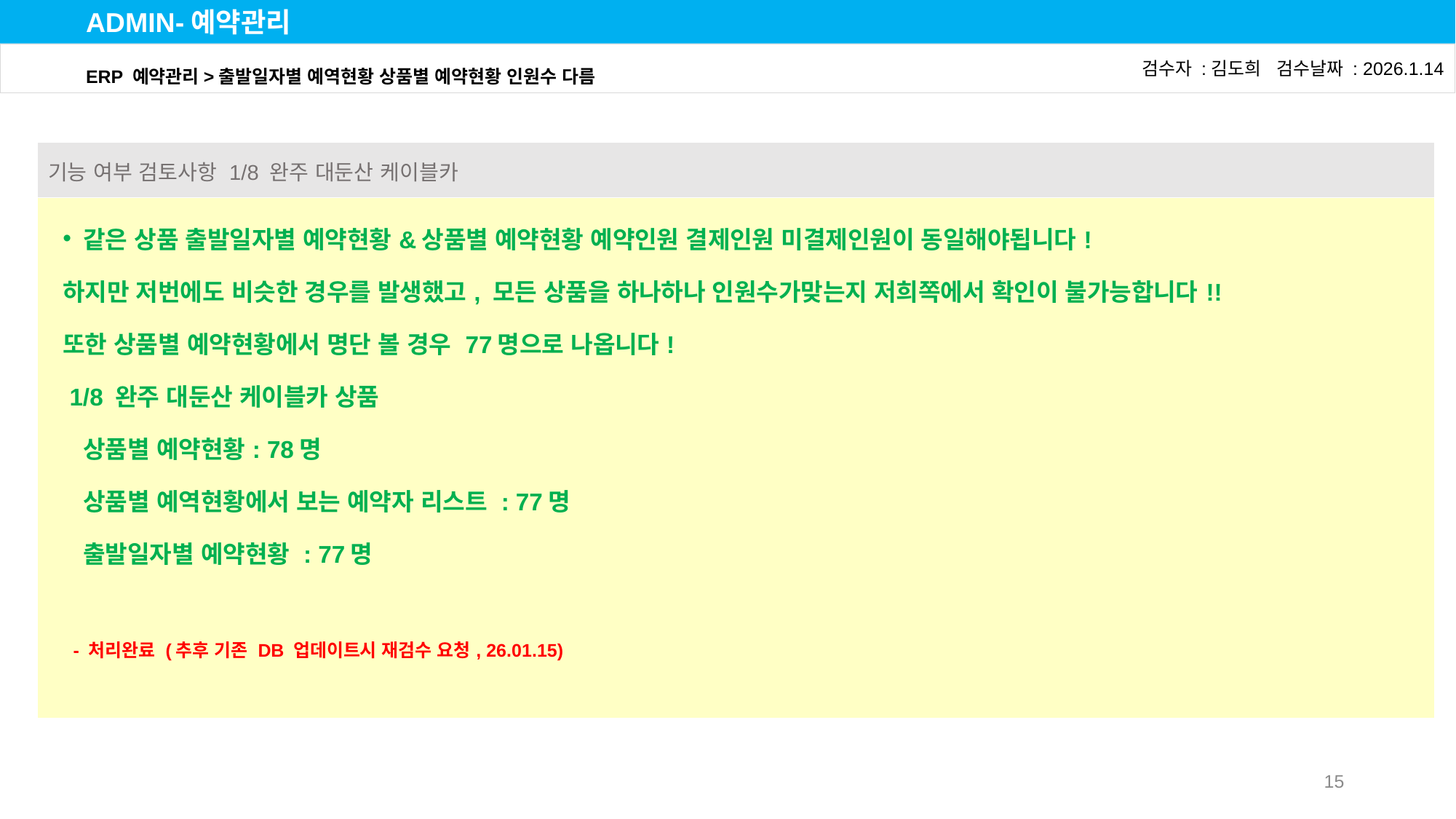

ADMIN-예약관리
ERP 예약관리>출발일자별 예역현황 상품별 예약현황 인원수 다름
검수자 :김도희   검수날짜 : 2026.1.14
| 기능 여부 검토사항 1/8 완주 대둔산 케이블카 |
| --- |
| 같은 상품 출발일자별 예약현황&상품별 예약현황 예약인원 결제인원 미결제인원이 동일해야됩니다! 하지만 저번에도 비슷한 경우를 발생했고, 모든 상품을 하나하나 인원수가맞는지 저희쪽에서 확인이 불가능합니다!! 또한 상품별 예약현황에서 명단 볼 경우 77명으로 나옵니다! 1/8 완주 대둔산 케이블카 상품 상품별 예약현황: 78명 상품별 예역현황에서 보는 예약자 리스트 : 77명 출발일자별 예약현황 : 77명 - 처리완료 (추후 기존 DB 업데이트시 재검수 요청, 26.01.15) |
15